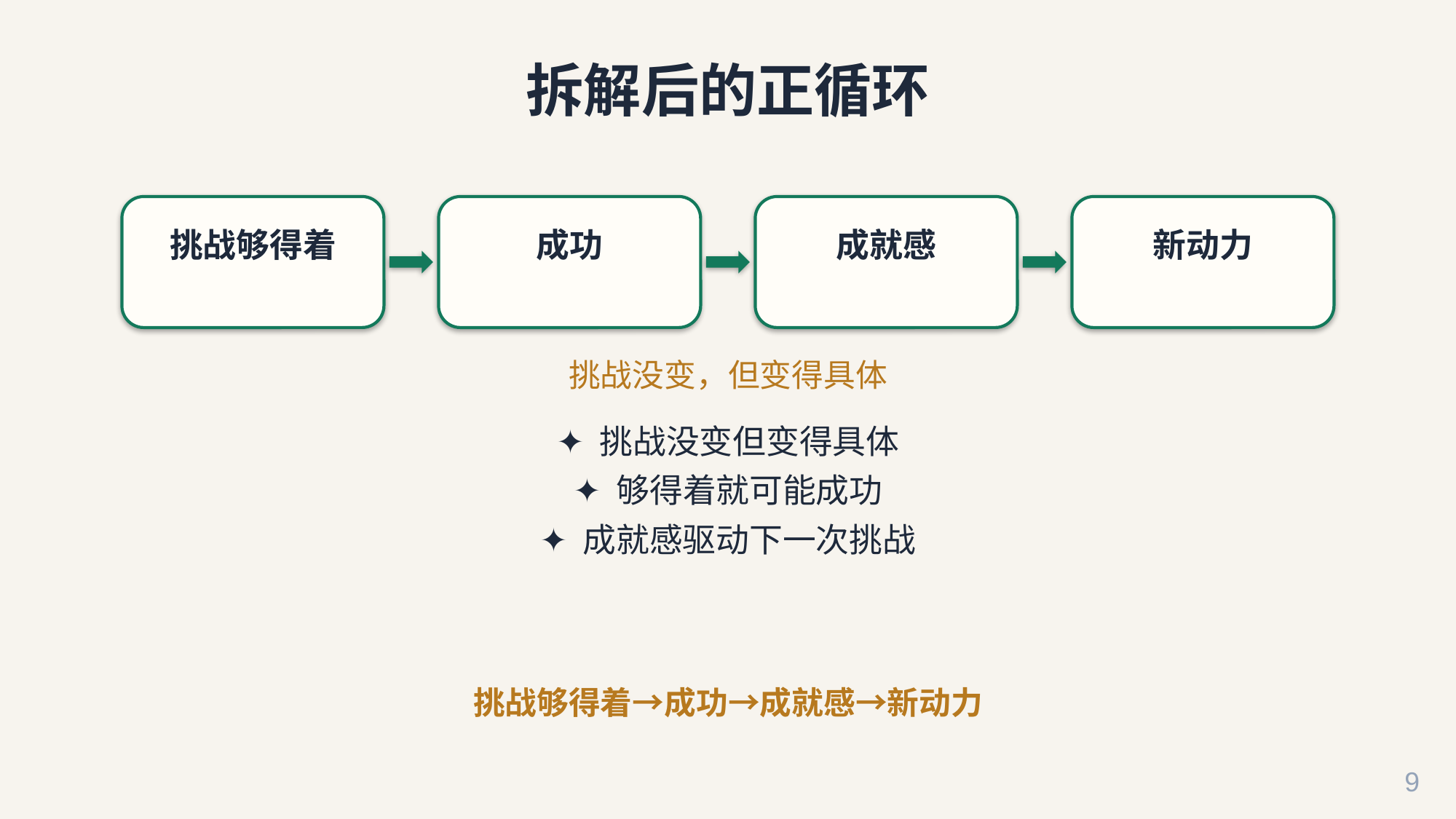

拆解后的正循环

挑战够得着
成功
成就感
新动力

挑战没变，但变得具体
✦ 挑战没变但变得具体
✦ 够得着就可能成功
✦ 成就感驱动下一次挑战
挑战够得着→成功→成就感→新动力
9